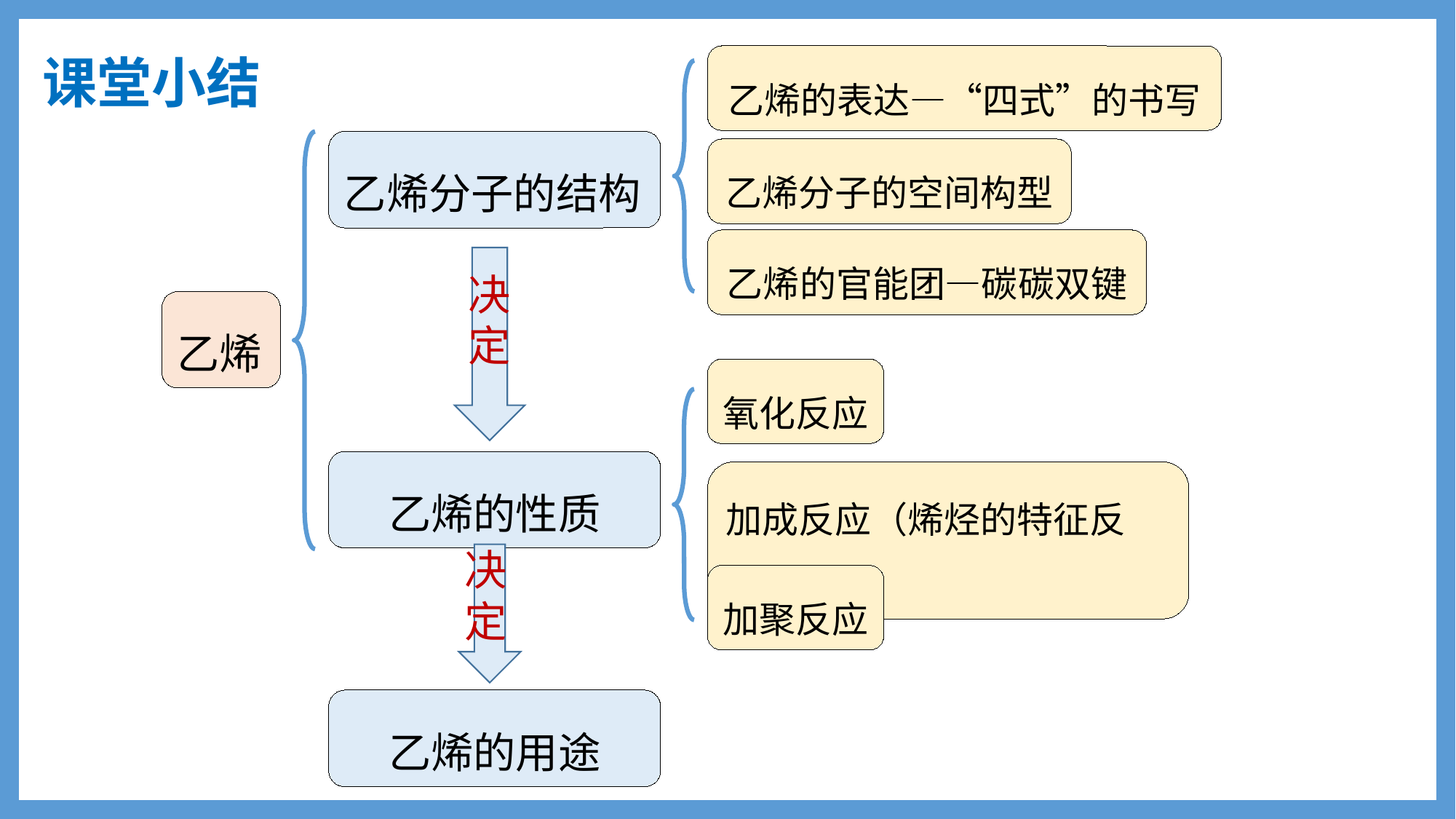

课堂小结

乙烯的表达—“四式”的书写

乙烯分子的结构

乙烯
乙烯分子的空间构型
乙烯的官能团—碳碳双键
决
定

氧化反应

乙烯的性质
加成反应（烯烃的特征反应）
决
定

加聚反应
乙烯的用途